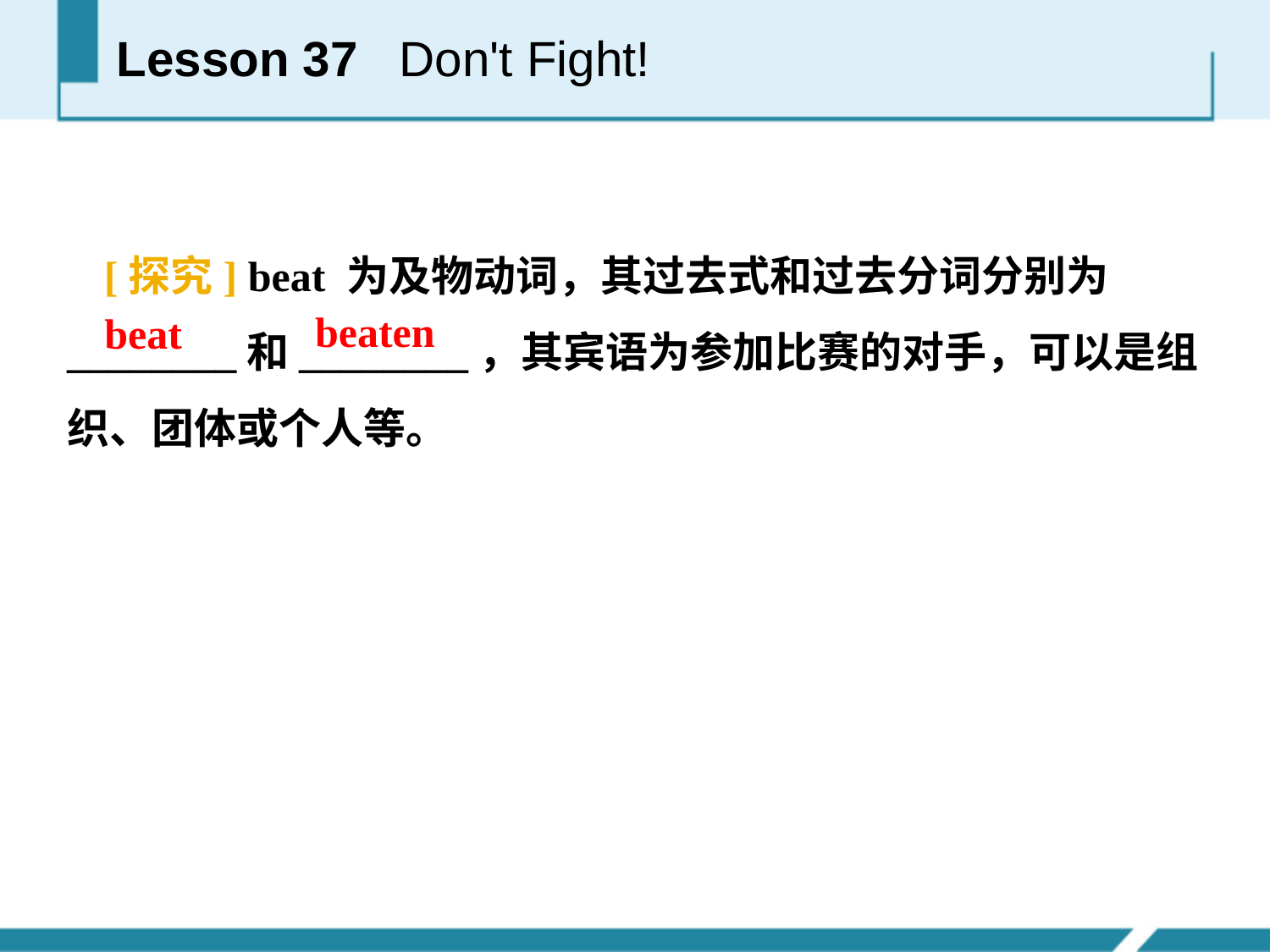

[探究] beat 为及物动词，其过去式和过去分词分别为________和________，其宾语为参加比赛的对手，可以是组织、团体或个人等。
　beaten
beat